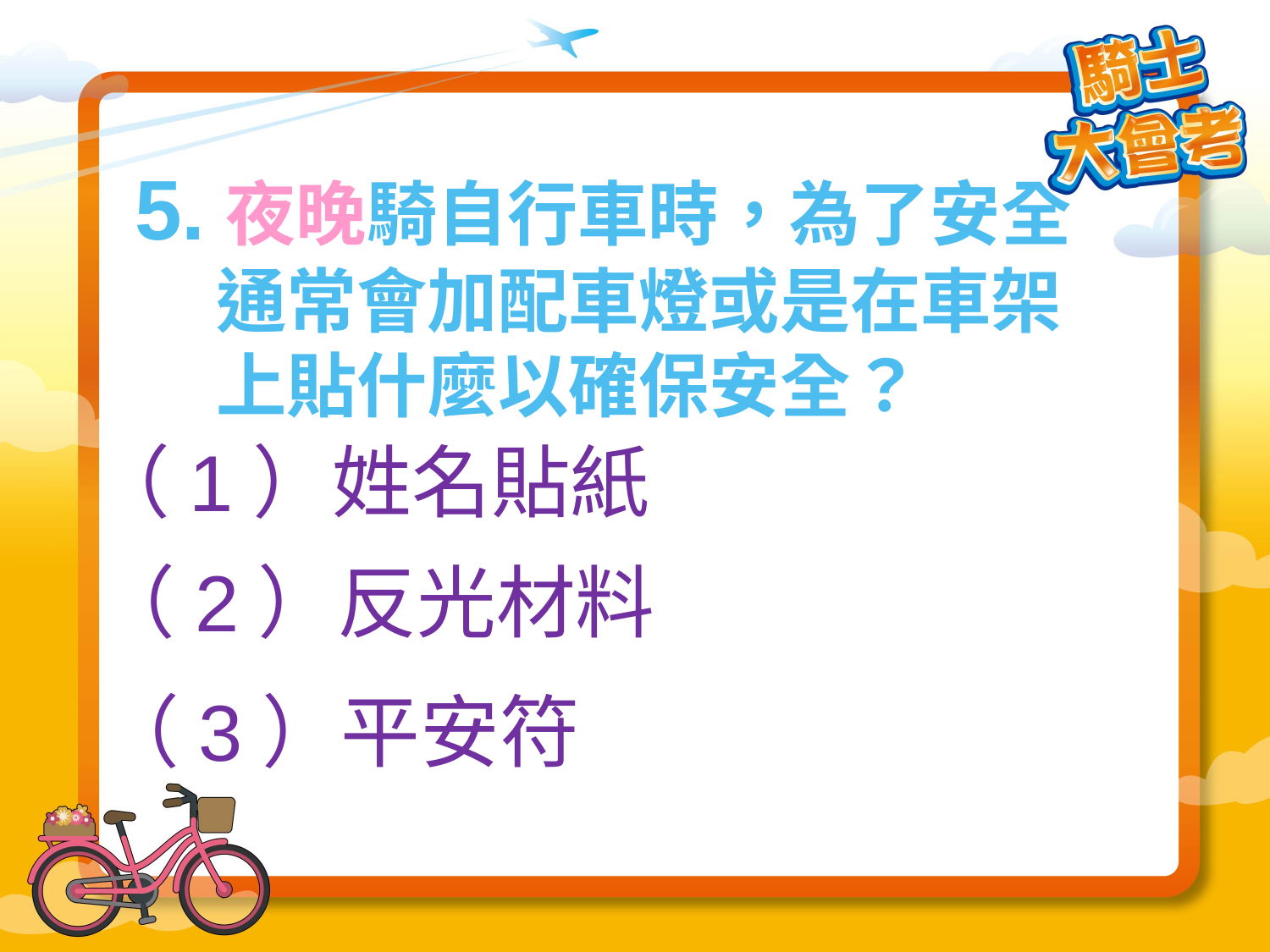

5.夜晚騎自行車時，為了安全
    通常會加配車燈或是在車架
    上貼什麼以確保安全？
（1）姓名貼紙
（2）反光材料
（3）平安符